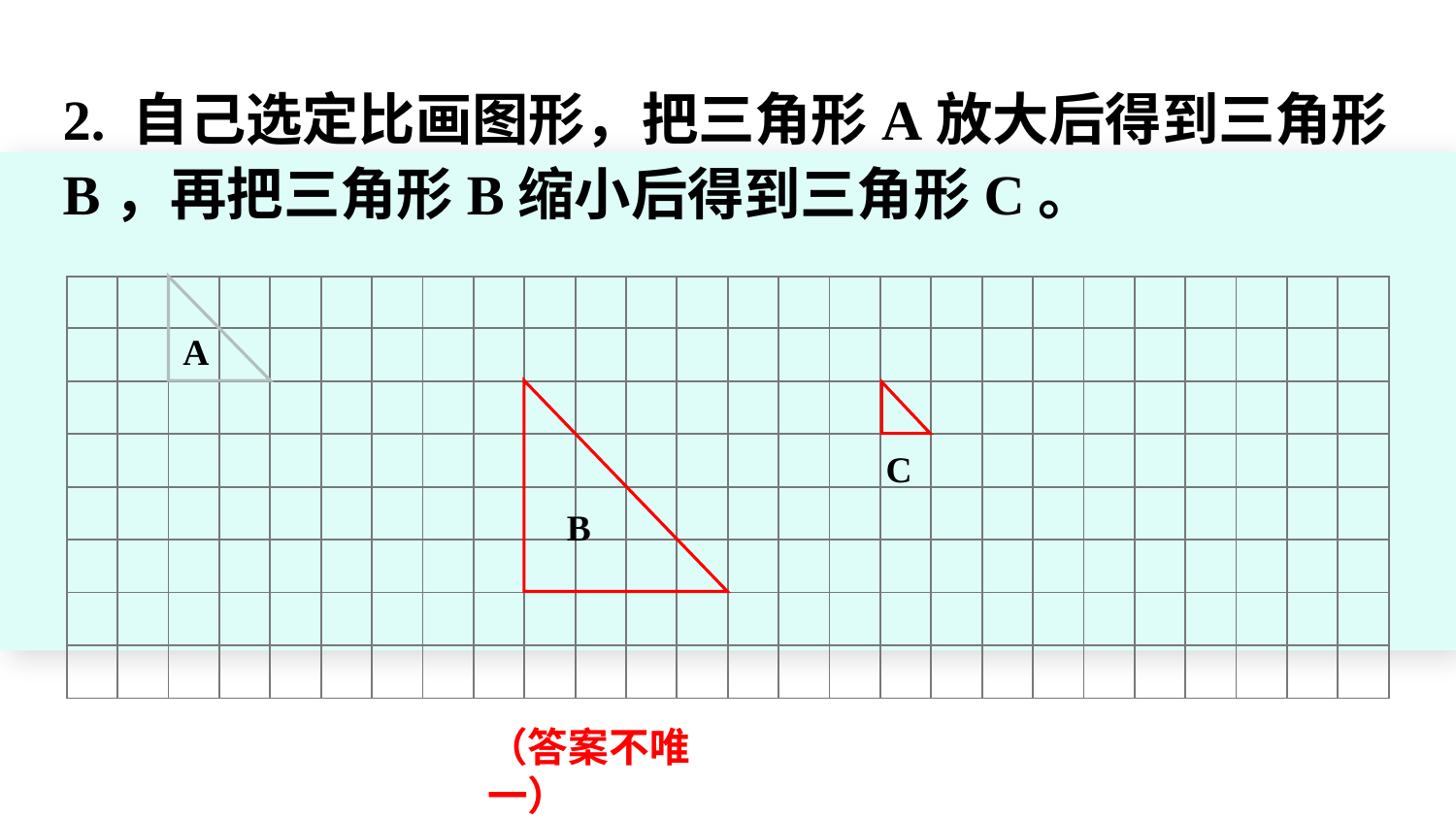

2. 自己选定比画图形，把三角形A放大后得到三角形B，再把三角形B缩小后得到三角形C。
|  |  |  |  |  |  |  |  |  |  |  |  |  |  |  |  |  |  |  |  |  |  |  |  |  |  |
| --- | --- | --- | --- | --- | --- | --- | --- | --- | --- | --- | --- | --- | --- | --- | --- | --- | --- | --- | --- | --- | --- | --- | --- | --- | --- |
|  |  |  |  |  |  |  |  |  |  |  |  |  |  |  |  |  |  |  |  |  |  |  |  |  |  |
|  |  |  |  |  |  |  |  |  |  |  |  |  |  |  |  |  |  |  |  |  |  |  |  |  |  |
|  |  |  |  |  |  |  |  |  |  |  |  |  |  |  |  |  |  |  |  |  |  |  |  |  |  |
|  |  |  |  |  |  |  |  |  |  |  |  |  |  |  |  |  |  |  |  |  |  |  |  |  |  |
|  |  |  |  |  |  |  |  |  |  |  |  |  |  |  |  |  |  |  |  |  |  |  |  |  |  |
|  |  |  |  |  |  |  |  |  |  |  |  |  |  |  |  |  |  |  |  |  |  |  |  |  |  |
|  |  |  |  |  |  |  |  |  |  |  |  |  |  |  |  |  |  |  |  |  |  |  |  |  |  |

A

C
www.youyi100.com
B
（答案不唯一）